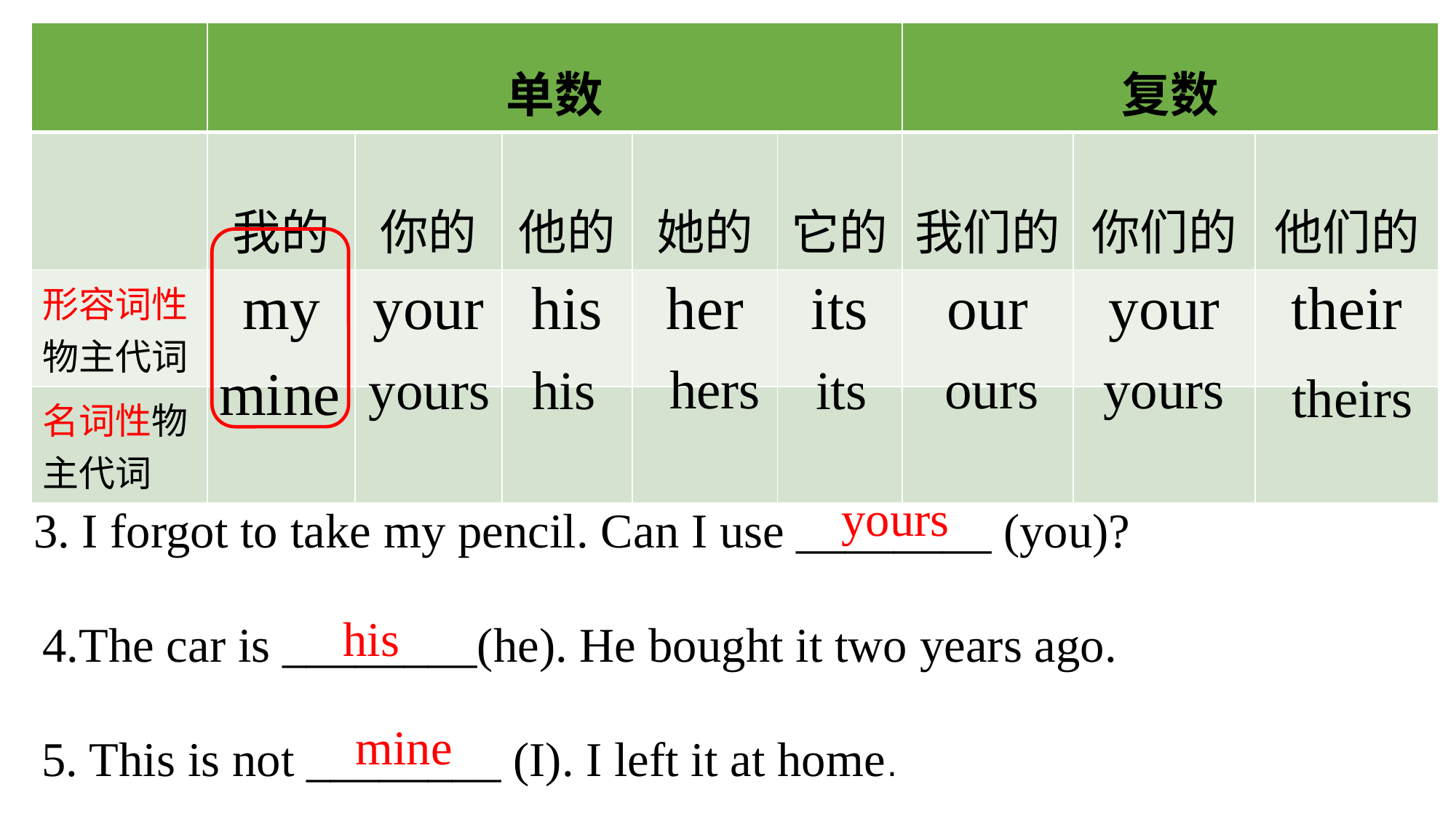

|  | 单数 |  |  |  |  | 复数 |  |  |
| --- | --- | --- | --- | --- | --- | --- | --- | --- |
|  | 我的 | 你的 | 他的 | 她的 | 它的 | 我们的 | 你们的 | 他们的 |
| 形容词性物主代词 | my | your | his | her | its | our | your | their |
| 名词性物主代词 |  |  |  |  |  |  |  |  |

hers
ours
yours
mine
his
yours
its
theirs
3. I forgot to take my pencil. Can I use ________ (you)?
yours
4.The car is ________(he). He bought it two years ago.
his
5. This is not ________ (I). I left it at home.
mine